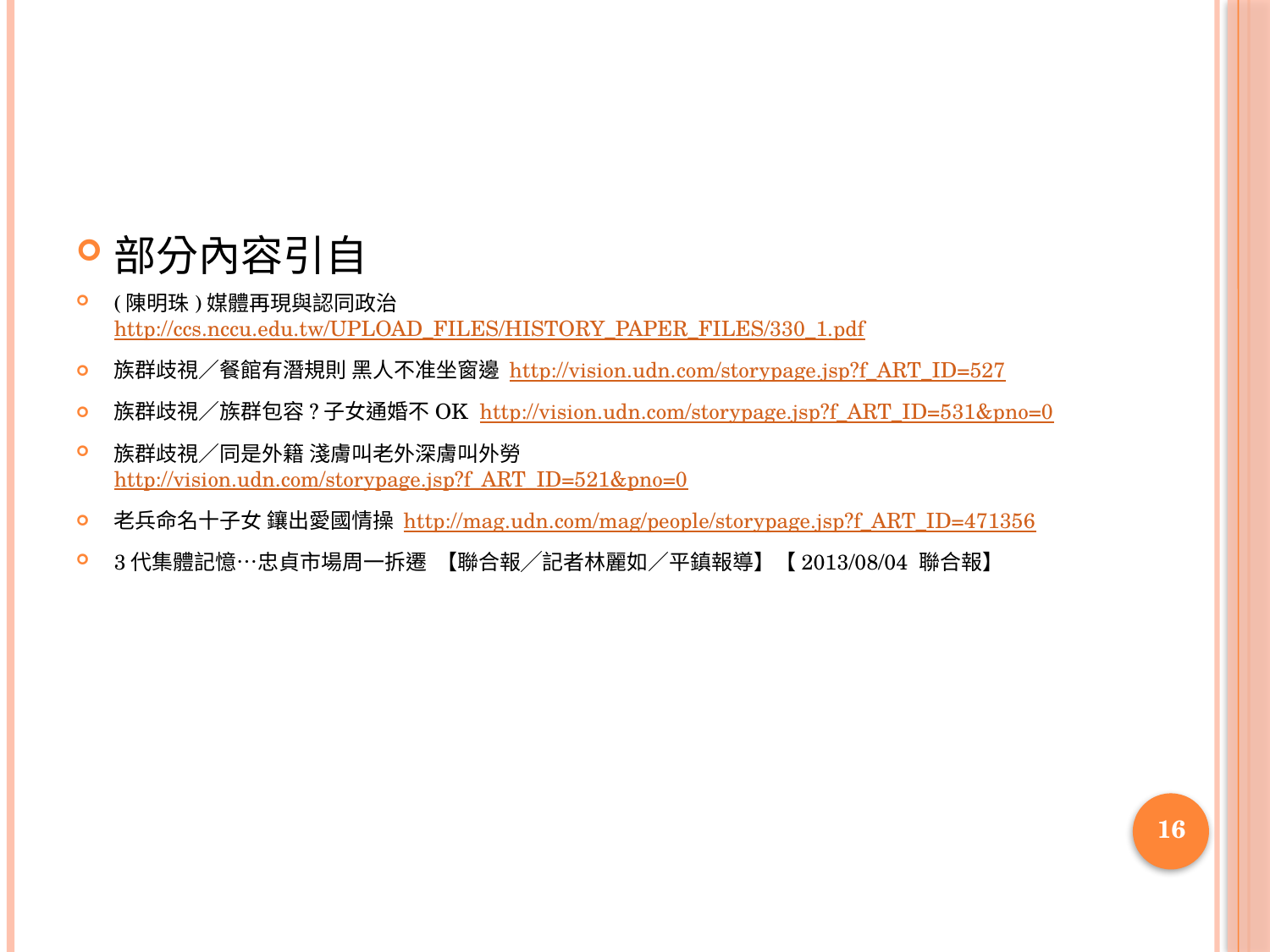

#
部分內容引自
(陳明珠)媒體再現與認同政治 http://ccs.nccu.edu.tw/UPLOAD_FILES/HISTORY_PAPER_FILES/330_1.pdf
族群歧視／餐館有潛規則 黑人不准坐窗邊 http://vision.udn.com/storypage.jsp?f_ART_ID=527
族群歧視／族群包容?子女通婚不OK  http://vision.udn.com/storypage.jsp?f_ART_ID=531&pno=0
族群歧視／同是外籍 淺膚叫老外深膚叫外勞 http://vision.udn.com/storypage.jsp?f_ART_ID=521&pno=0
老兵命名十子女 鑲出愛國情操 http://mag.udn.com/mag/people/storypage.jsp?f_ART_ID=471356
3代集體記憶…忠貞市場周一拆遷  【聯合報╱記者林麗如／平鎮報導】【2013/08/04 聯合報】

16